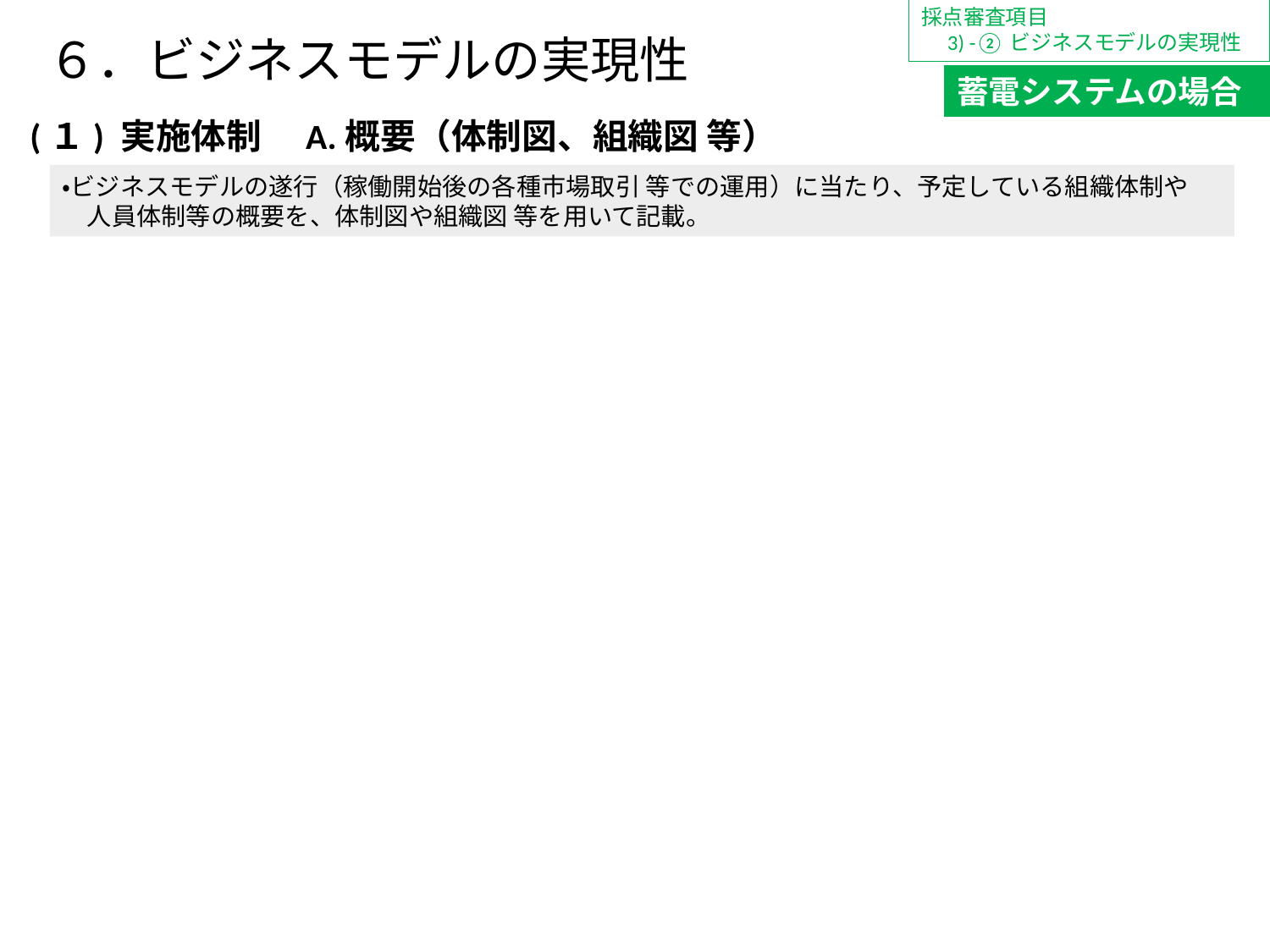

採点審査項目
　3) -②ビジネスモデルの実現性
６．ビジネスモデルの実現性
蓄電システムの場合
(１) 実施体制　A.概要（体制図、組織図 等）
・ビジネスモデルの遂行（稼働開始後の各種市場取引 等での運用）に当たり、予定している組織体制や
　人員体制等の概要を、体制図や組織図 等を用いて記載。